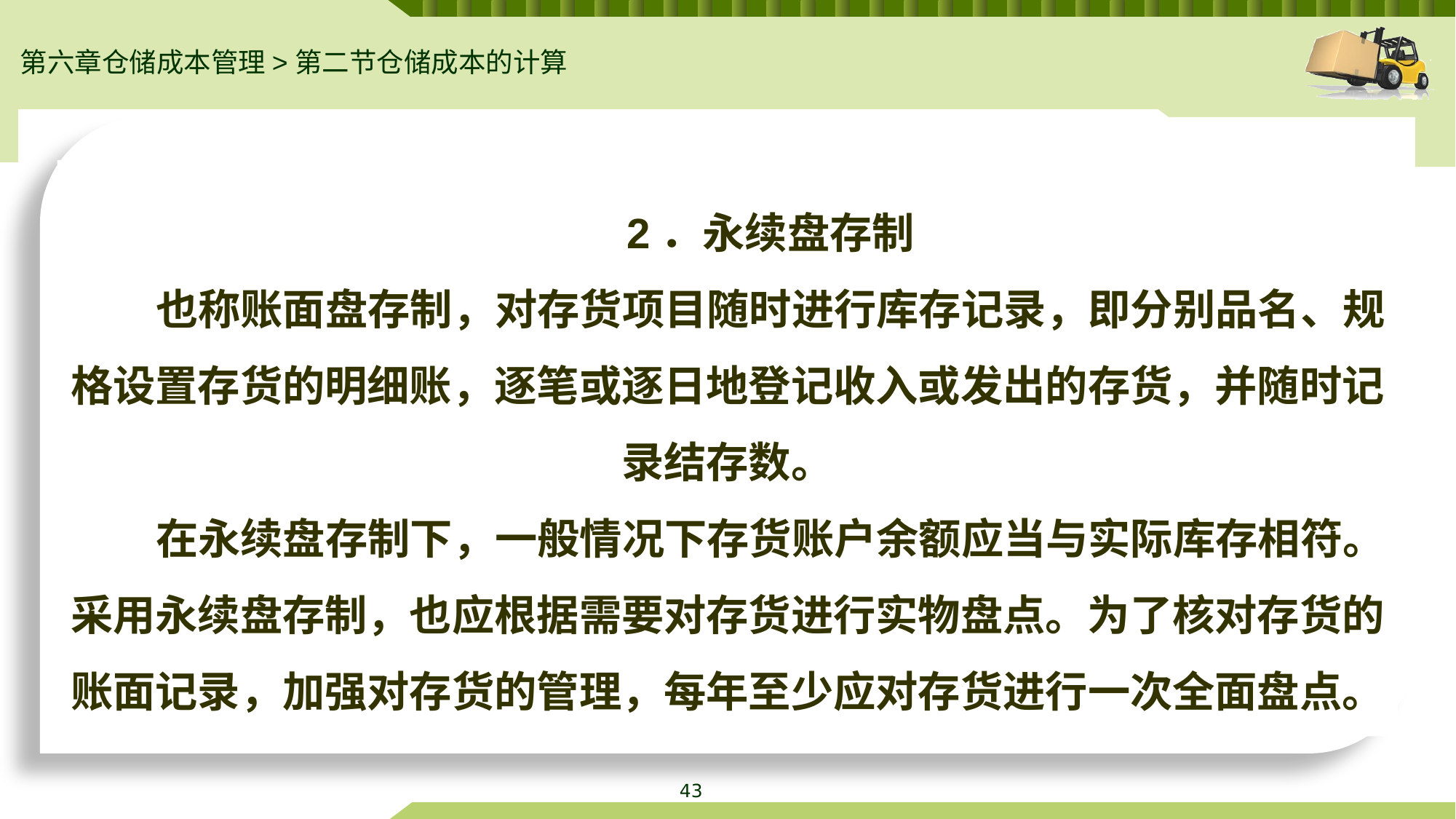

第六章仓储成本管理>第二节仓储成本的计算
2．永续盘存制
也称账面盘存制，对存货项目随时进行库存记录，即分别品名、规格设置存货的明细账，逐笔或逐日地登记收入或发出的存货，并随时记录结存数。
在永续盘存制下，一般情况下存货账户余额应当与实际库存相符。采用永续盘存制，也应根据需要对存货进行实物盘点。为了核对存货的账面记录，加强对存货的管理，每年至少应对存货进行一次全面盘点。